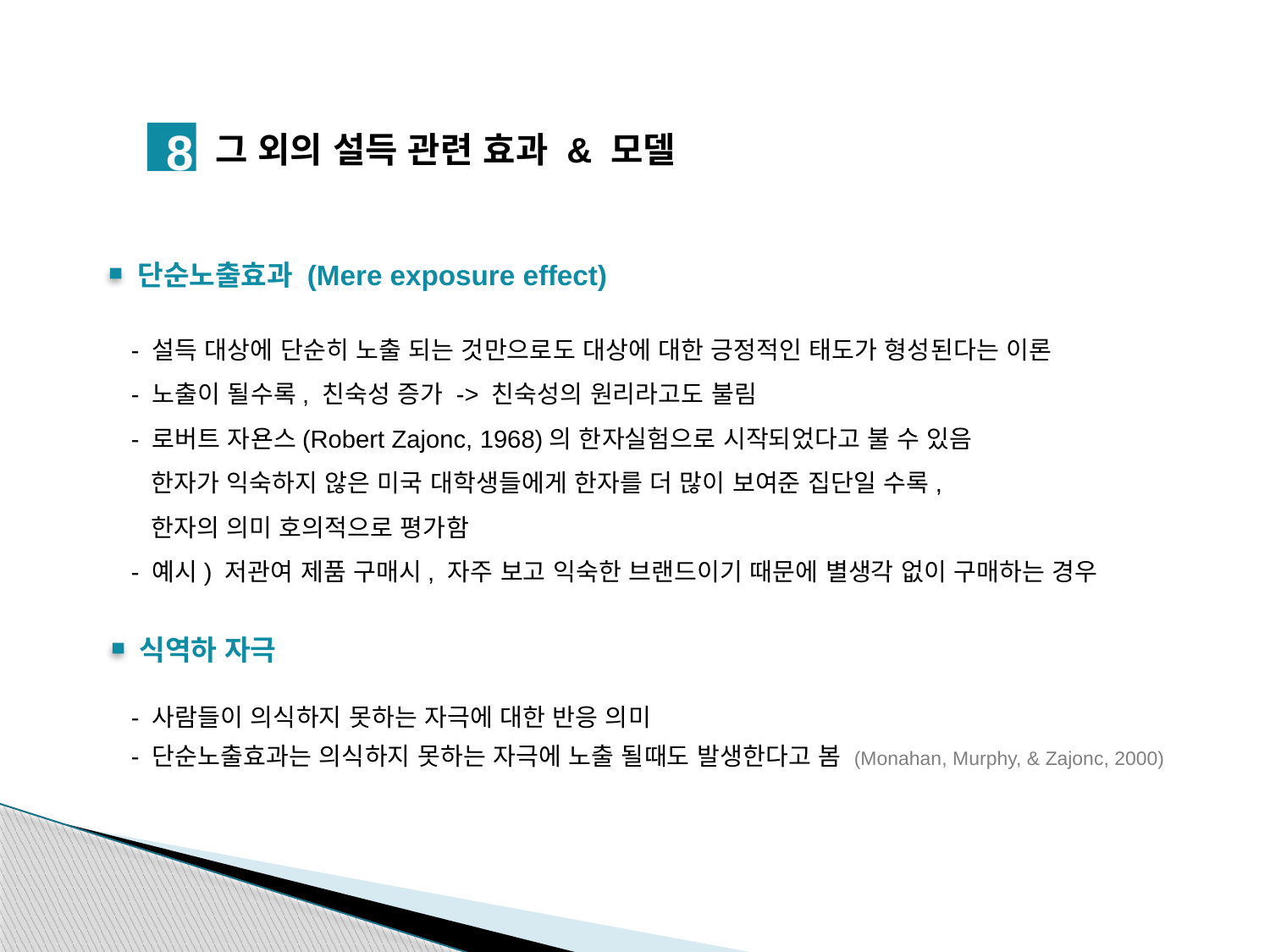

8
그 외의 설득 관련 효과 & 모델

단순노출효과 (Mere exposure effect)

- 설득 대상에 단순히 노출 되는 것만으로도 대상에 대한 긍정적인 태도가 형성된다는 이론
- 노출이 될수록, 친숙성 증가 -> 친숙성의 원리라고도 불림
- 로버트 자욘스(Robert Zajonc, 1968)의 한자실험으로 시작되었다고 불 수 있음
  한자가 익숙하지 않은 미국 대학생들에게 한자를 더 많이 보여준 집단일 수록,
  한자의 의미 호의적으로 평가함
- 예시) 저관여 제품 구매시, 자주 보고 익숙한 브랜드이기 때문에 별생각 없이 구매하는 경우
식역하 자극

- 사람들이 의식하지 못하는 자극에 대한 반응 의미
- 단순노출효과는 의식하지 못하는 자극에 노출 될때도 발생한다고 봄 (Monahan, Murphy, & Zajonc, 2000)